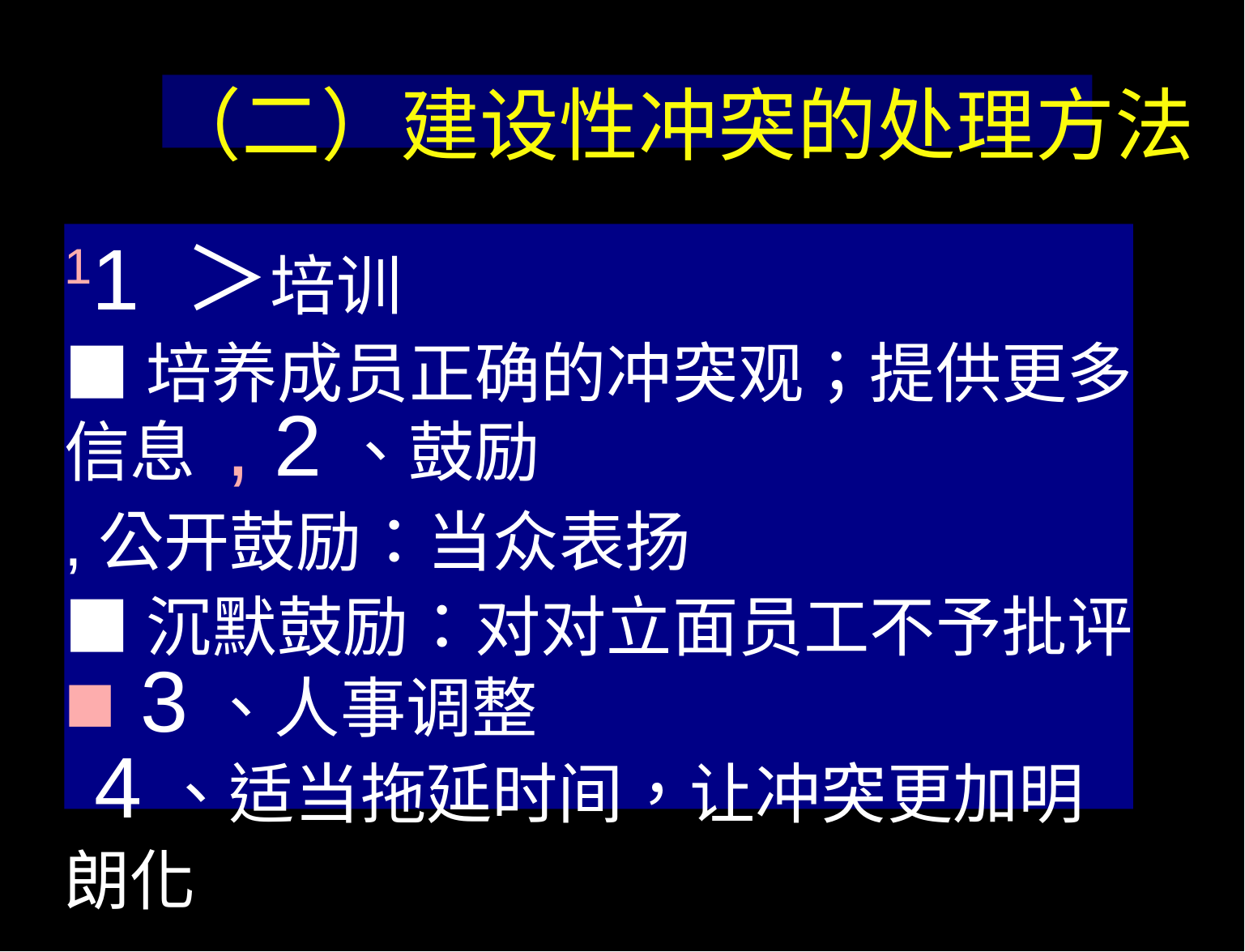

（二）建设性冲突的处理方法
11 ＞培训
■培养成员正确的冲突观；提供更多信息 , 2、鼓励
,公开鼓励：当众表扬
■沉默鼓励：对对立面员工不予批评
■ 3、人事调整
4、适当拖延时间，让冲突更加明朗化